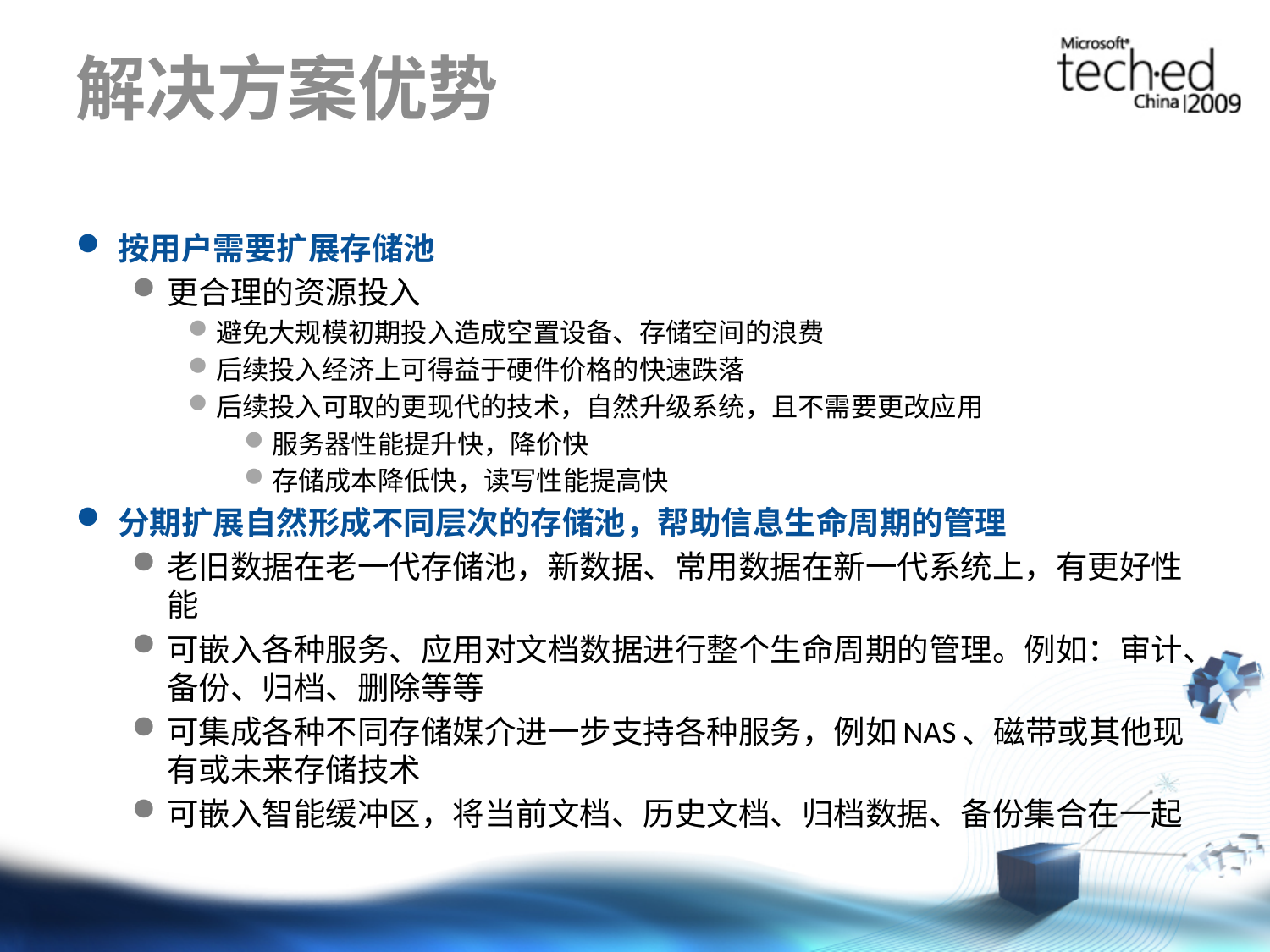

# 解决方案优势
按用户需要扩展存储池
更合理的资源投入
避免大规模初期投入造成空置设备、存储空间的浪费
后续投入经济上可得益于硬件价格的快速跌落
后续投入可取的更现代的技术，自然升级系统，且不需要更改应用
服务器性能提升快，降价快
存储成本降低快，读写性能提高快
分期扩展自然形成不同层次的存储池，帮助信息生命周期的管理
老旧数据在老一代存储池，新数据、常用数据在新一代系统上，有更好性能
可嵌入各种服务、应用对文档数据进行整个生命周期的管理。例如：审计、备份、归档、删除等等
可集成各种不同存储媒介进一步支持各种服务，例如NAS、磁带或其他现有或未来存储技术
可嵌入智能缓冲区，将当前文档、历史文档、归档数据、备份集合在一起